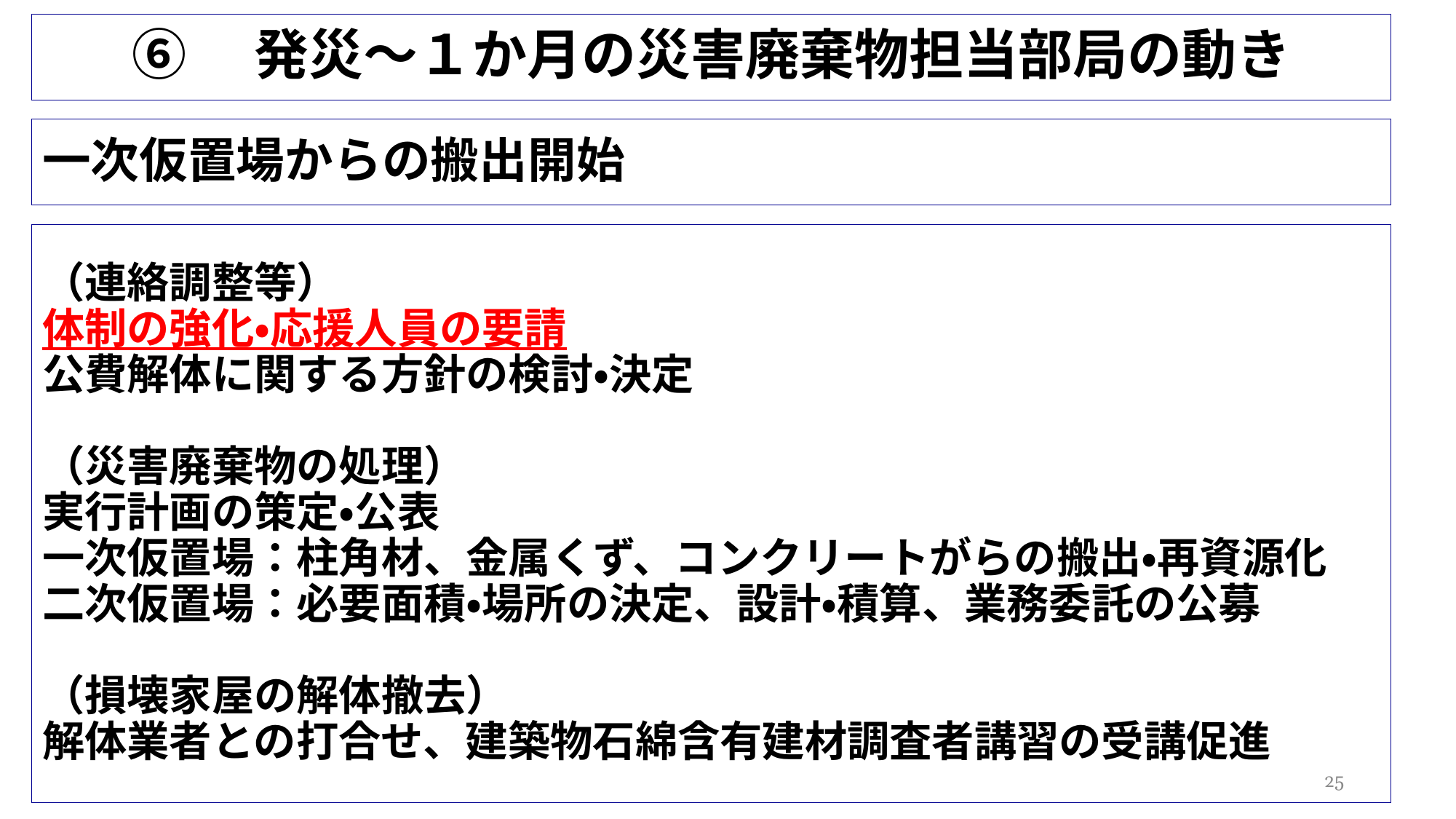

⑥　発災～１か月の災害廃棄物担当部局の動き
一次仮置場からの搬出開始
（連絡調整等）
体制の強化・応援人員の要請
公費解体に関する方針の検討・決定

（災害廃棄物の処理）
実行計画の策定・公表
一次仮置場：柱角材、金属くず、コンクリートがらの搬出・再資源化
二次仮置場：必要面積・場所の決定、設計・積算、業務委託の公募

（損壊家屋の解体撤去）
解体業者との打合せ、建築物石綿含有建材調査者講習の受講促進
25